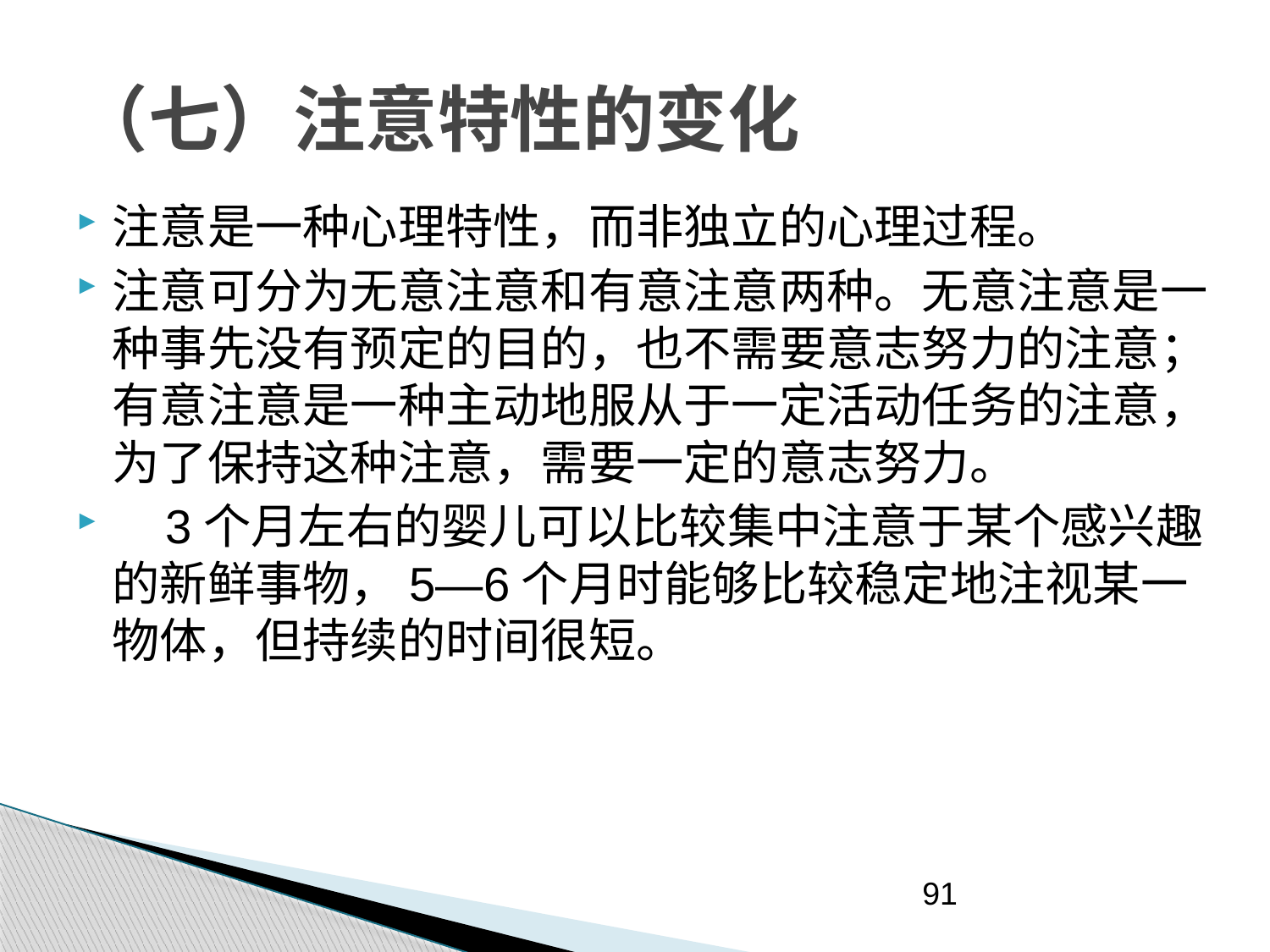

（七）注意特性的变化
注意是一种心理特性，而非独立的心理过程。
注意可分为无意注意和有意注意两种。无意注意是一种事先没有预定的目的，也不需要意志努力的注意；有意注意是一种主动地服从于一定活动任务的注意，为了保持这种注意，需要一定的意志努力。
    3个月左右的婴儿可以比较集中注意于某个感兴趣的新鲜事物，5—6个月时能够比较稳定地注视某一物体，但持续的时间很短。
91